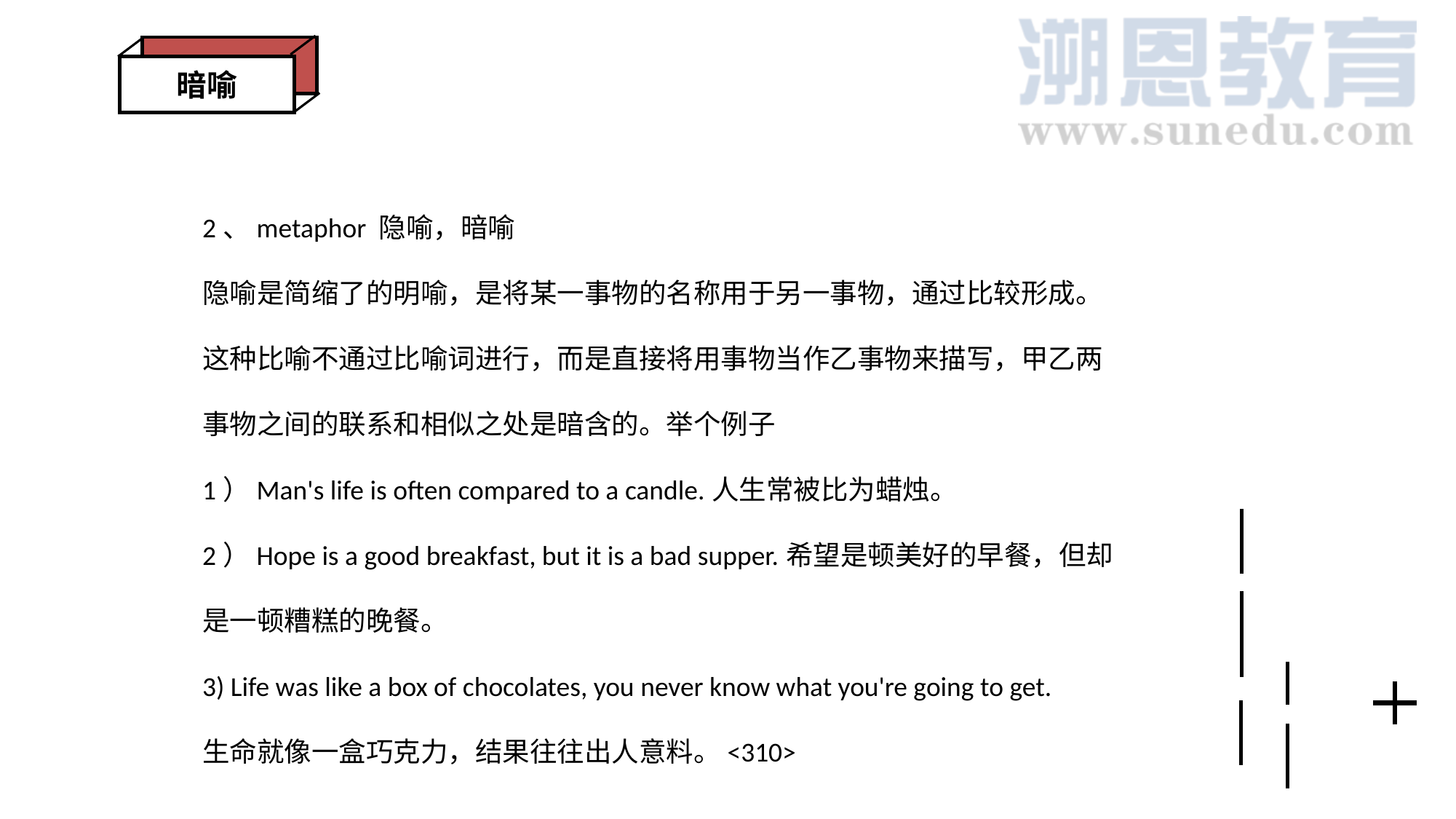

暗喻
2、metaphor 隐喻，暗喻
隐喻是简缩了的明喻，是将某一事物的名称用于另一事物，通过比较形成。这种比喻不通过比喻词进行，而是直接将用事物当作乙事物来描写，甲乙两事物之间的联系和相似之处是暗含的。举个例子
1）Man's life is often compared to a candle.人生常被比为蜡烛。
2）Hope is a good breakfast, but it is a bad supper.希望是顿美好的早餐，但却是一顿糟糕的晚餐。
3) Life was like a box of chocolates, you never know what you're going to get.
生命就像一盒巧克力，结果往往出人意料。<310>